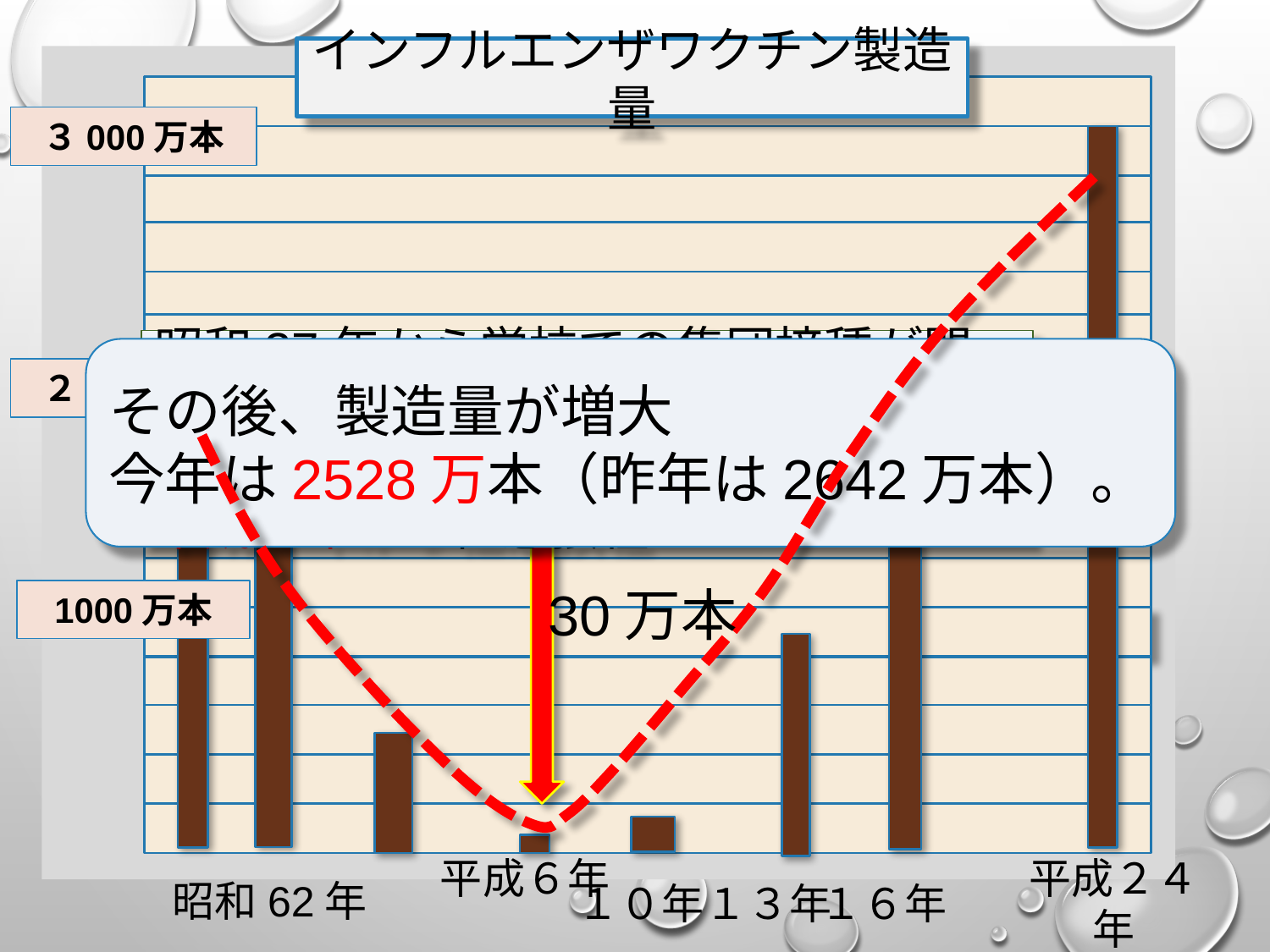

インフルエンザワクチン製造量

３000万本

昭和37年から学校での集団接種が開始。
昭和51年から義務接種（罰則無し）
平成6年から任意接種
その後、製造量が増大
今年は2528万本（昨年は2642万本）。
２000万本

30万本まで減少！

30万本
1000万本

昭和62年
平成６年
１０年
１３年
１６年
平成２４年